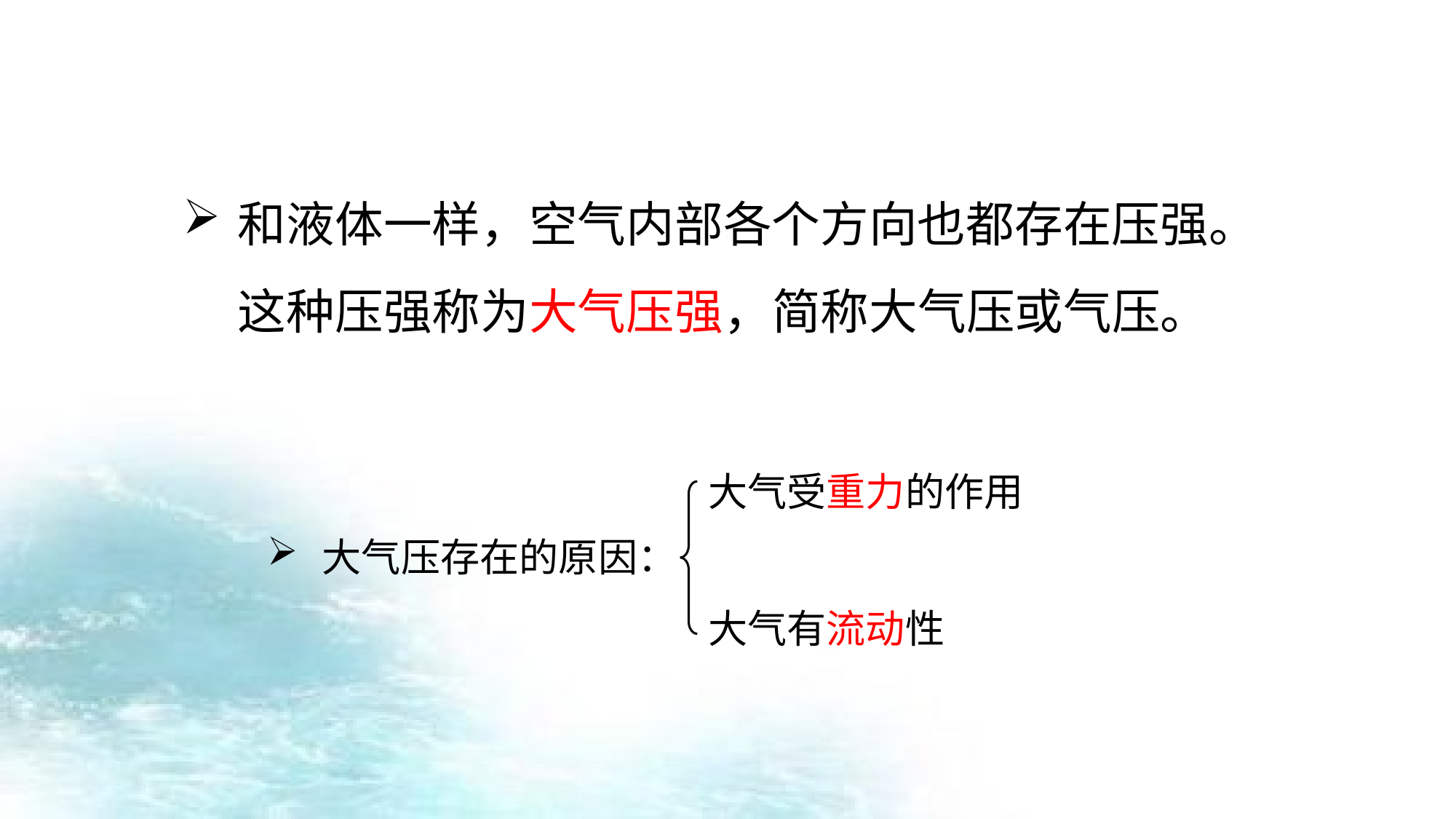

和液体一样，空气内部各个方向也都存在压强。这种压强称为大气压强，简称大气压或气压。
大气压存在的原因：
大气受重力的作用

大气有流动性